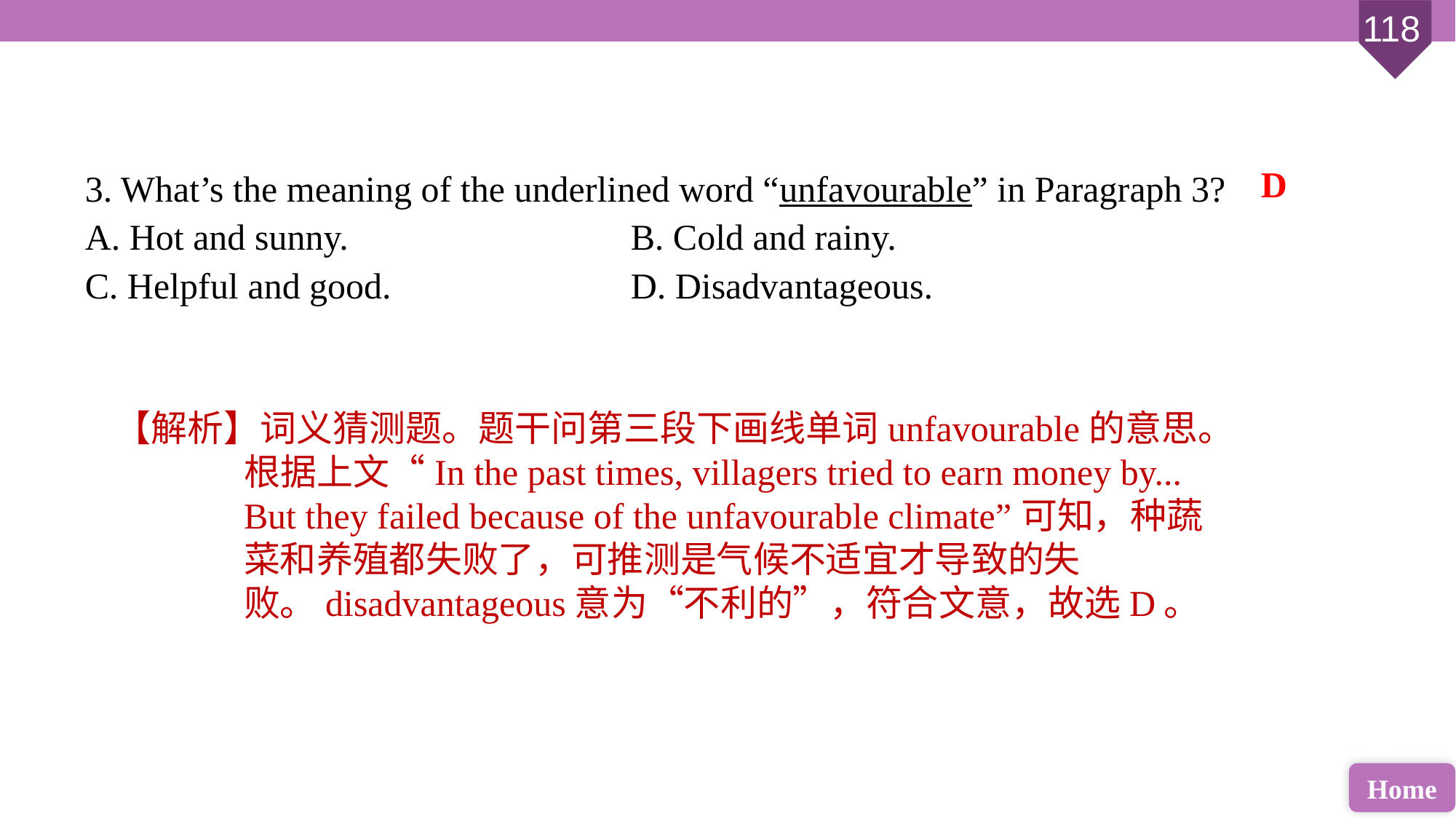

3. What’s the meaning of the underlined word “unfavourable” in Paragraph 3?
A. Hot and sunny. 			B. Cold and rainy.
C. Helpful and good. 			D. Disadvantageous.
D
【解析】词义猜测题。题干问第三段下画线单词unfavourable的意思。根据上文“In the past times, villagers tried to earn money by... But they failed because of the unfavourable climate”可知，种蔬菜和养殖都失败了，可推测是气候不适宜才导致的失败。disadvantageous意为“不利的”，符合文意，故选D。